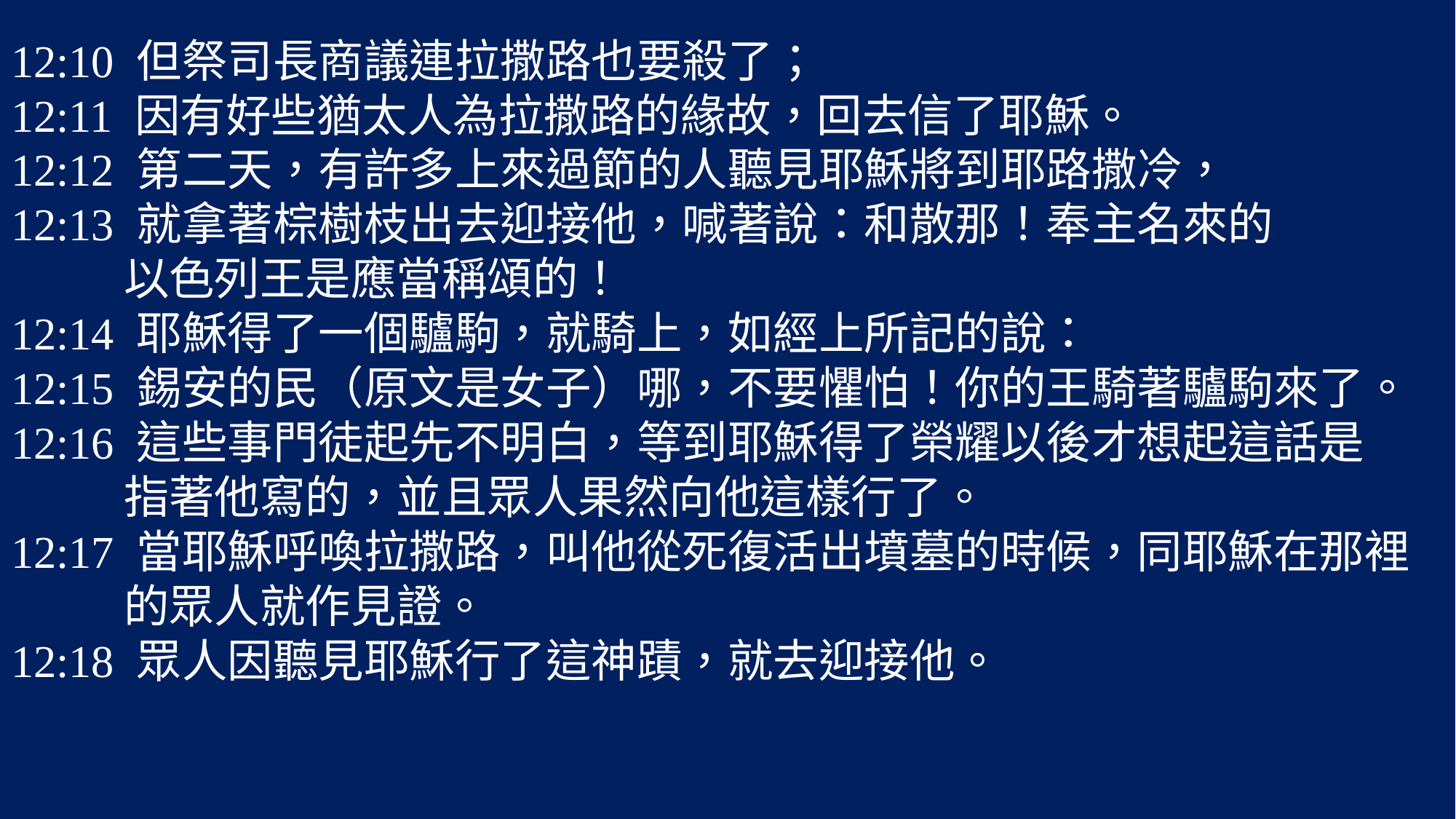

12:10 但祭司長商議連拉撒路也要殺了；
12:11 因有好些猶太人為拉撒路的緣故，回去信了耶穌。
12:12 第二天，有許多上來過節的人聽見耶穌將到耶路撒冷，
12:13 就拿著棕樹枝出去迎接他，喊著說：和散那！奉主名來的
          以色列王是應當稱頌的！
12:14 耶穌得了一個驢駒，就騎上，如經上所記的說：
12:15 錫安的民（原文是女子）哪，不要懼怕！你的王騎著驢駒來了。
12:16 這些事門徒起先不明白，等到耶穌得了榮耀以後才想起這話是
          指著他寫的，並且眾人果然向他這樣行了。
12:17 當耶穌呼喚拉撒路，叫他從死復活出墳墓的時候，同耶穌在那裡
          的眾人就作見證。
12:18 眾人因聽見耶穌行了這神蹟，就去迎接他。